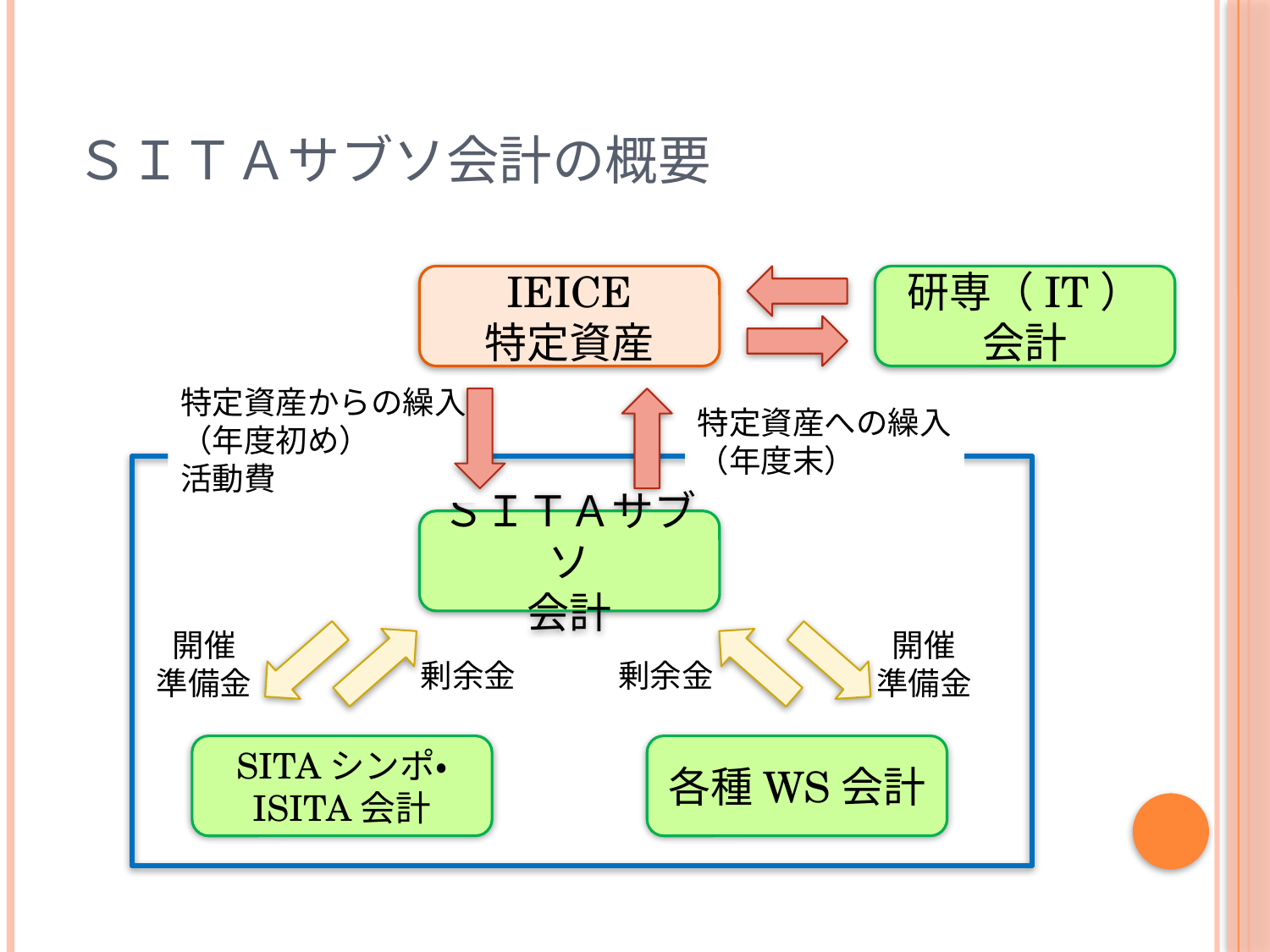

# ＳＩＴＡサブソ会計の概要

IEICE
特定資産
研専（IT）会計

特定資産からの繰入
（年度初め）
活動費

特定資産への繰入
（年度末）

ＳＩＴＡサブソ
会計

開催
準備金
開催
準備金
剰余金
剰余金
SITAシンポ・
ISITA会計
各種WS会計